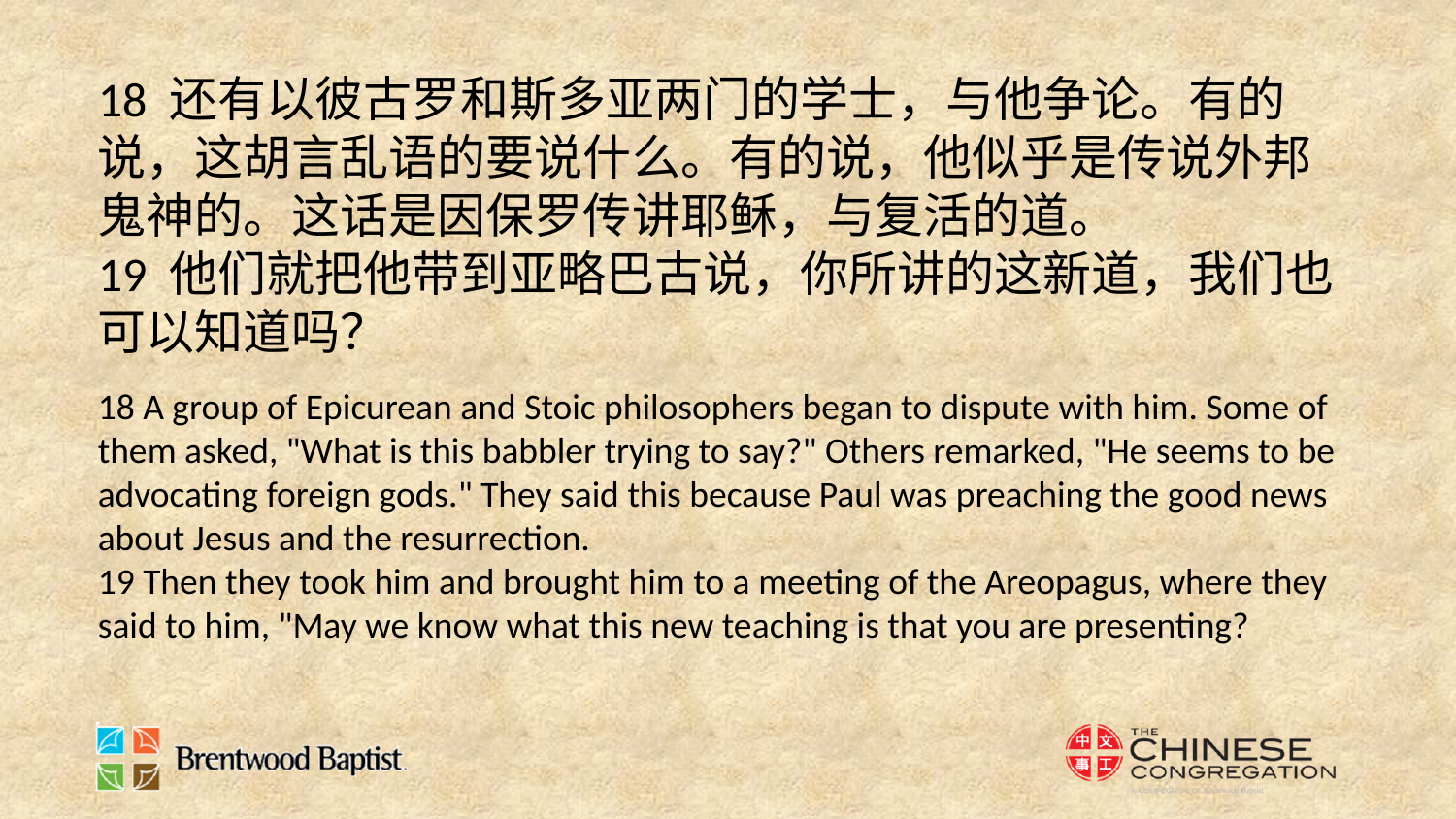

18 还有以彼古罗和斯多亚两门的学士，与他争论。有的说，这胡言乱语的要说什么。有的说，他似乎是传说外邦鬼神的。这话是因保罗传讲耶稣，与复活的道。
19 他们就把他带到亚略巴古说，你所讲的这新道，我们也可以知道吗？

18 A group of Epicurean and Stoic philosophers began to dispute with him. Some of them asked, "What is this babbler trying to say?" Others remarked, "He seems to be advocating foreign gods." They said this because Paul was preaching the good news about Jesus and the resurrection.
19 Then they took him and brought him to a meeting of the Areopagus, where they said to him, "May we know what this new teaching is that you are presenting?